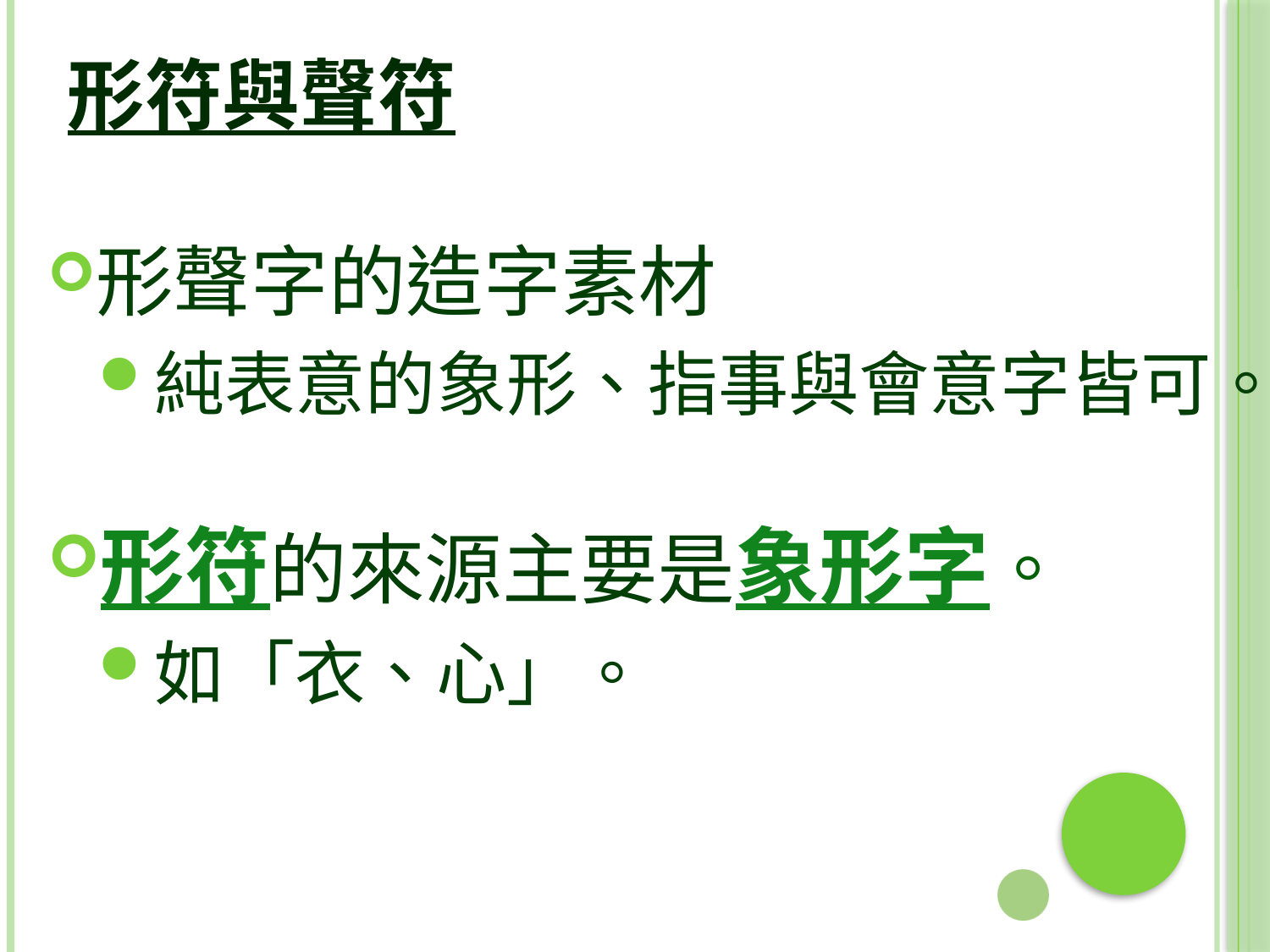

# 形符與聲符
形聲字的造字素材
純表意的象形、指事與會意字皆可。

形符的來源主要是象形字。
如「衣、心」。